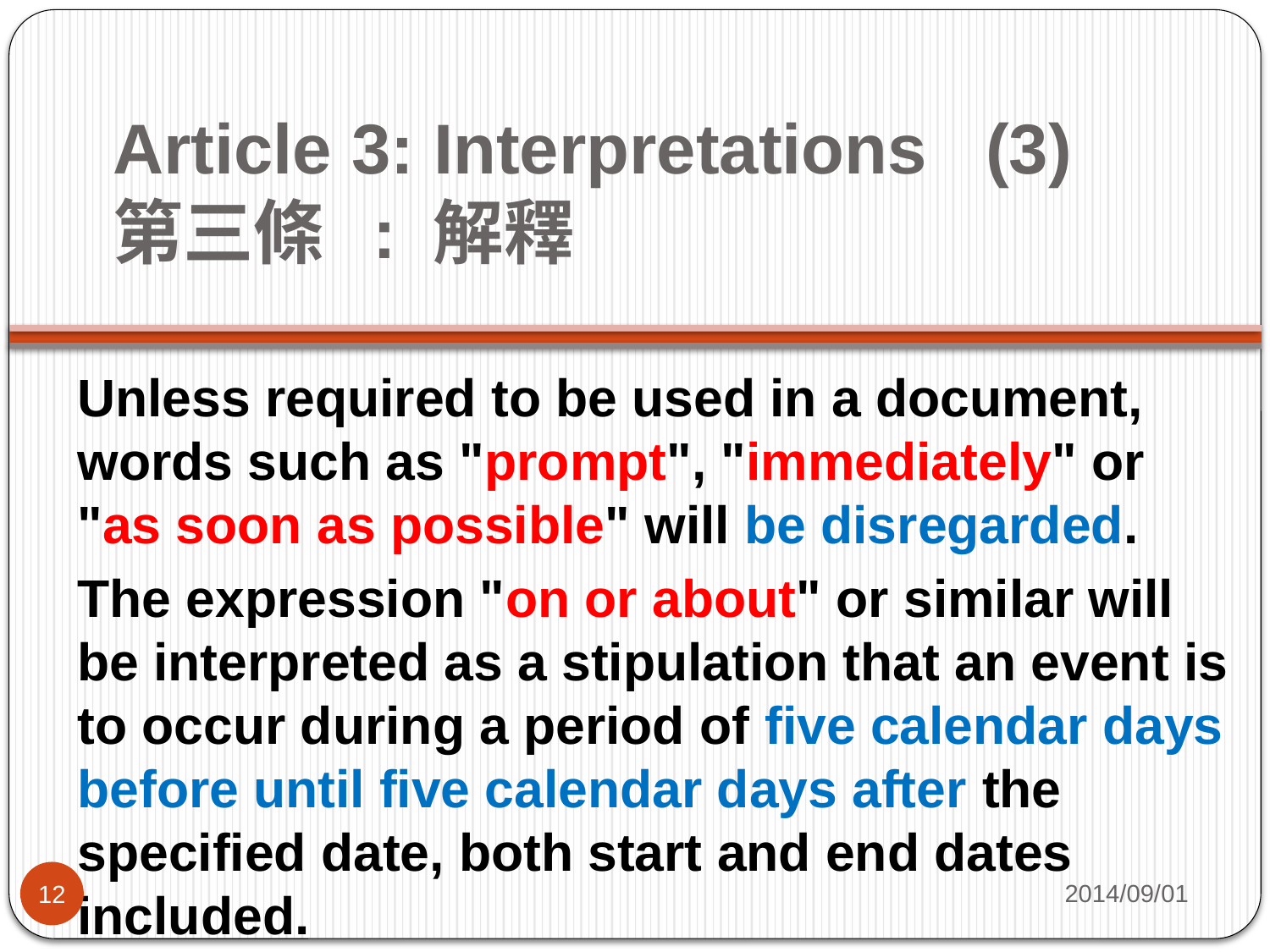

# Article 3: Interpretations   (3)   第三條  : 解釋
Unless required to be used in a document, words such as "prompt", "immediately" or "as soon as possible" will be disregarded.
The expression "on or about" or similar will be interpreted as a stipulation that an event is to occur during a period of five calendar days before until five calendar days after the specified date, both start and end dates included.
2014/09/01
12